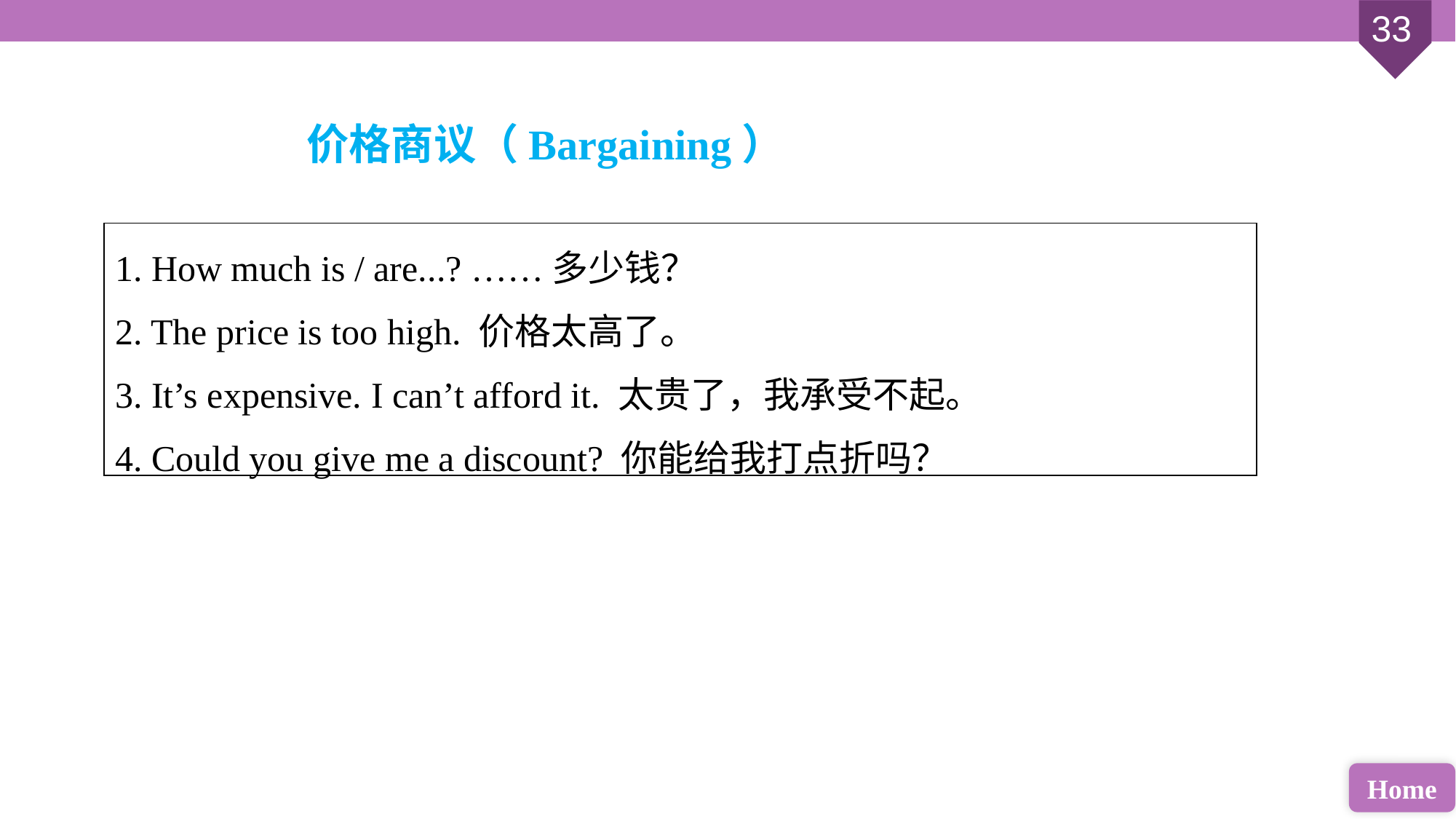

价格商议（Bargaining）
| 1. How much is / are...? ……多少钱？ 2. The price is too high. 价格太高了。 3. It’s expensive. I can’t afford it. 太贵了，我承受不起。 4. Could you give me a discount? 你能给我打点折吗？ |
| --- |